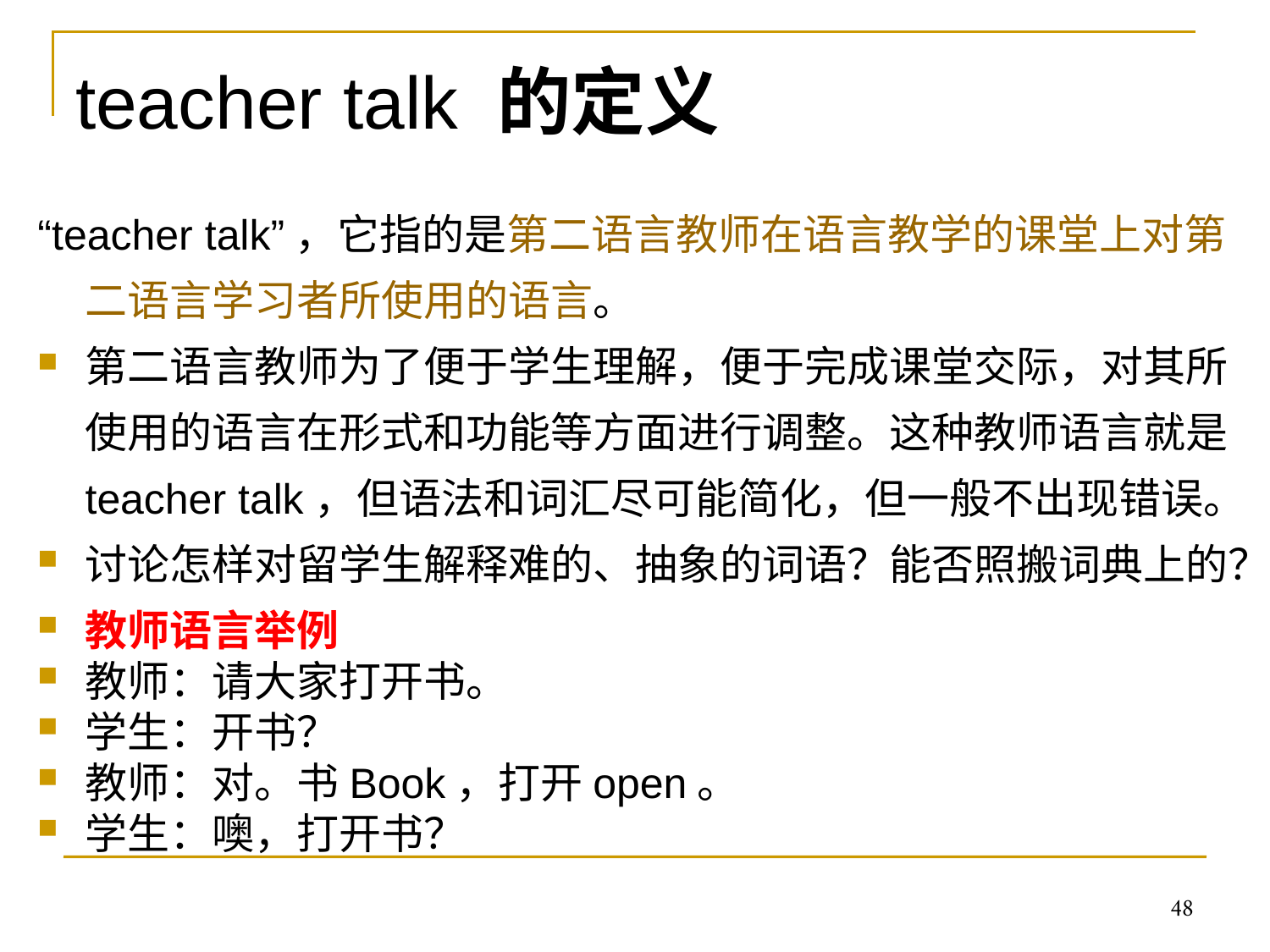

# teacher talk 的定义
“teacher talk”，它指的是第二语言教师在语言教学的课堂上对第二语言学习者所使用的语言。
第二语言教师为了便于学生理解，便于完成课堂交际，对其所使用的语言在形式和功能等方面进行调整。这种教师语言就是teacher talk，但语法和词汇尽可能简化，但一般不出现错误。
讨论怎样对留学生解释难的、抽象的词语？能否照搬词典上的？
教师语言举例
教师：请大家打开书。
学生：开书？
教师：对。书Book，打开open。
学生：噢，打开书？

48